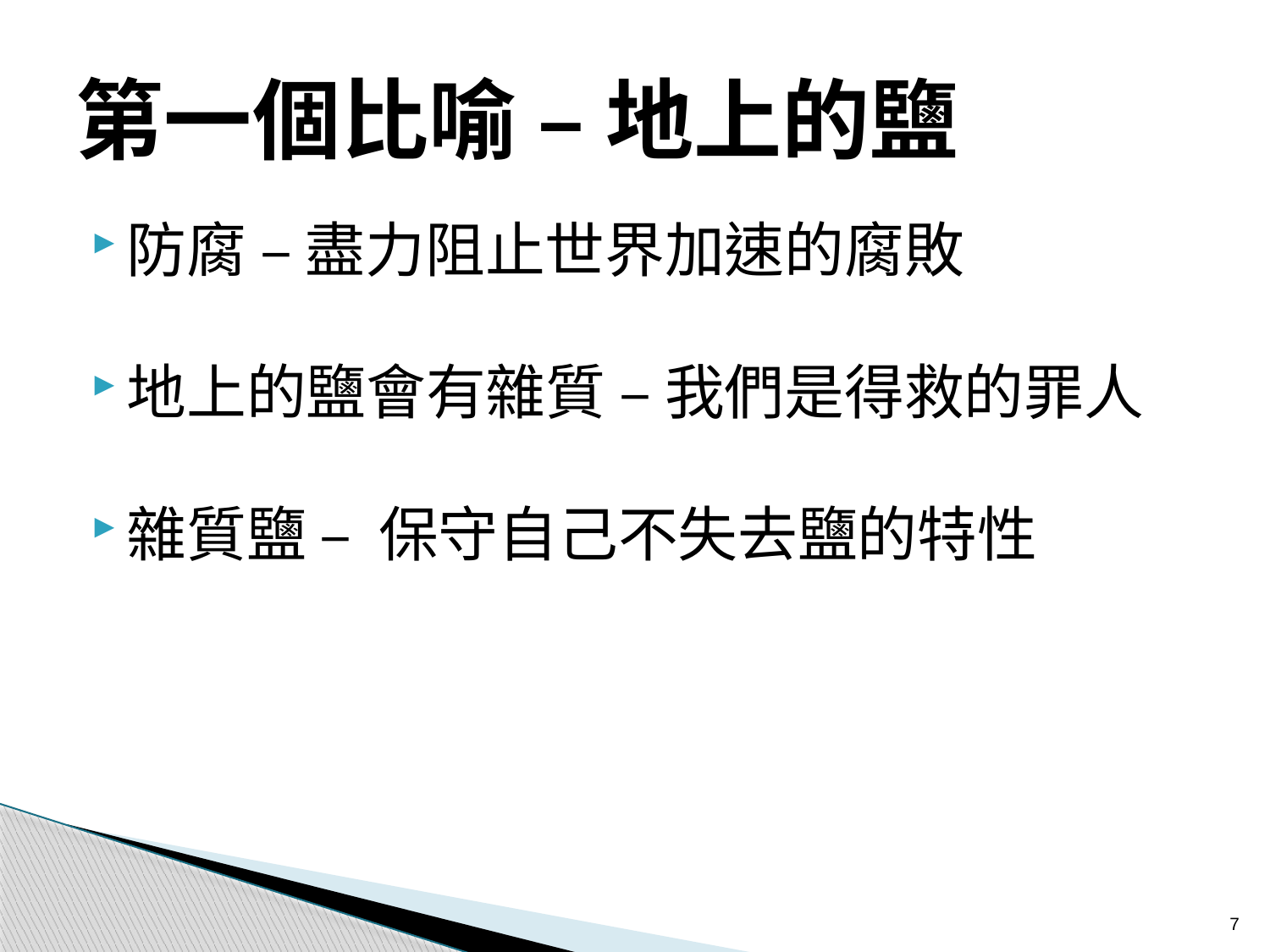

# 第一個比喻 – 地上的鹽
防腐 – 盡力阻止世界加速的腐敗

地上的鹽會有雜質 – 我們是得救的罪人

雜質鹽 –  保守自己不失去鹽的特性

7